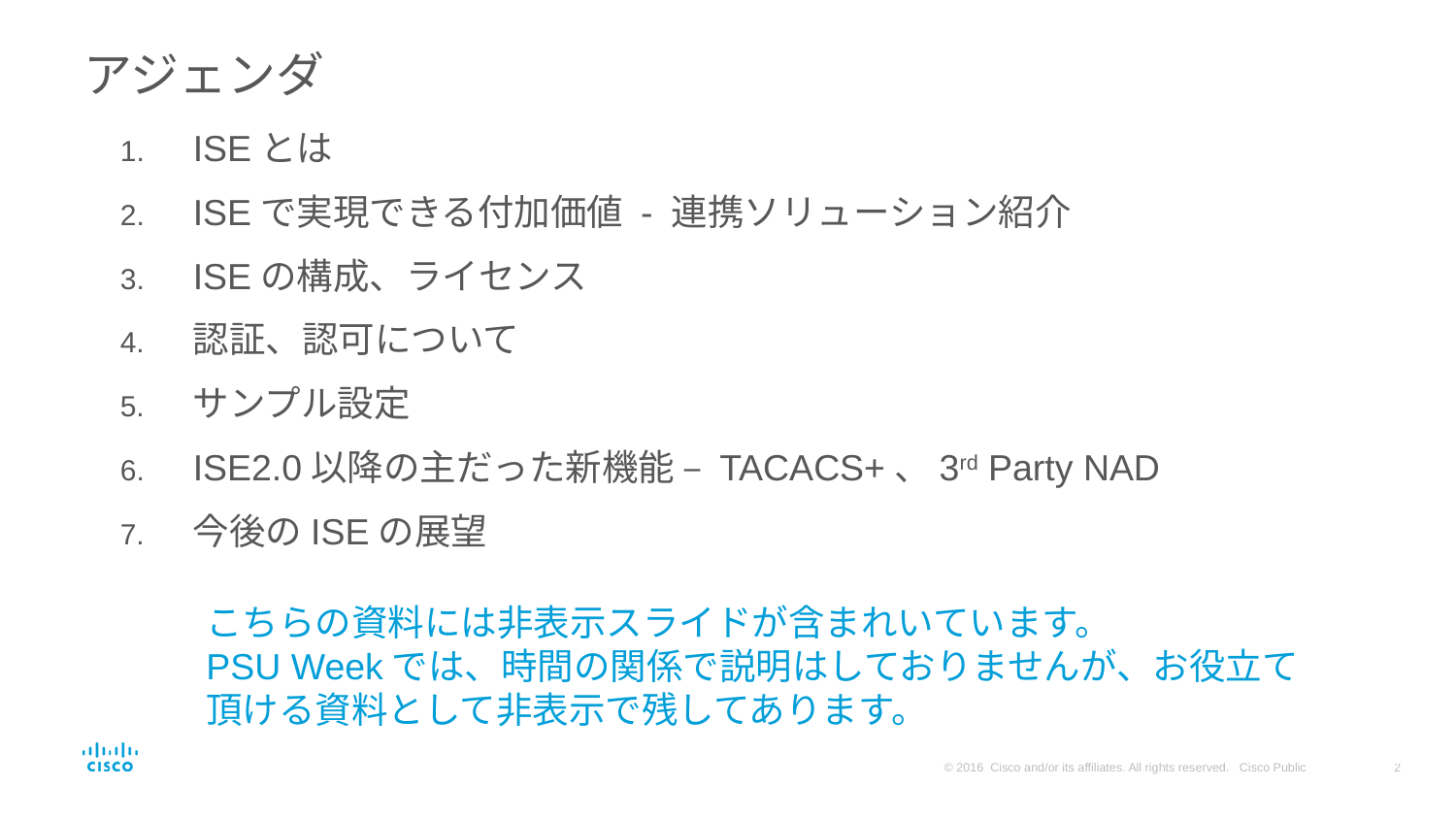

# アジェンダ
ISEとは
ISEで実現できる付加価値 - 連携ソリューション紹介
ISEの構成、ライセンス
認証、認可について
サンプル設定
ISE2.0以降の主だった新機能 – TACACS+、3rd Party NAD
今後のISEの展望

こちらの資料には非表示スライドが含まれいています。
PSU Weekでは、時間の関係で説明はしておりませんが、お役立て頂ける資料として非表示で残してあります。